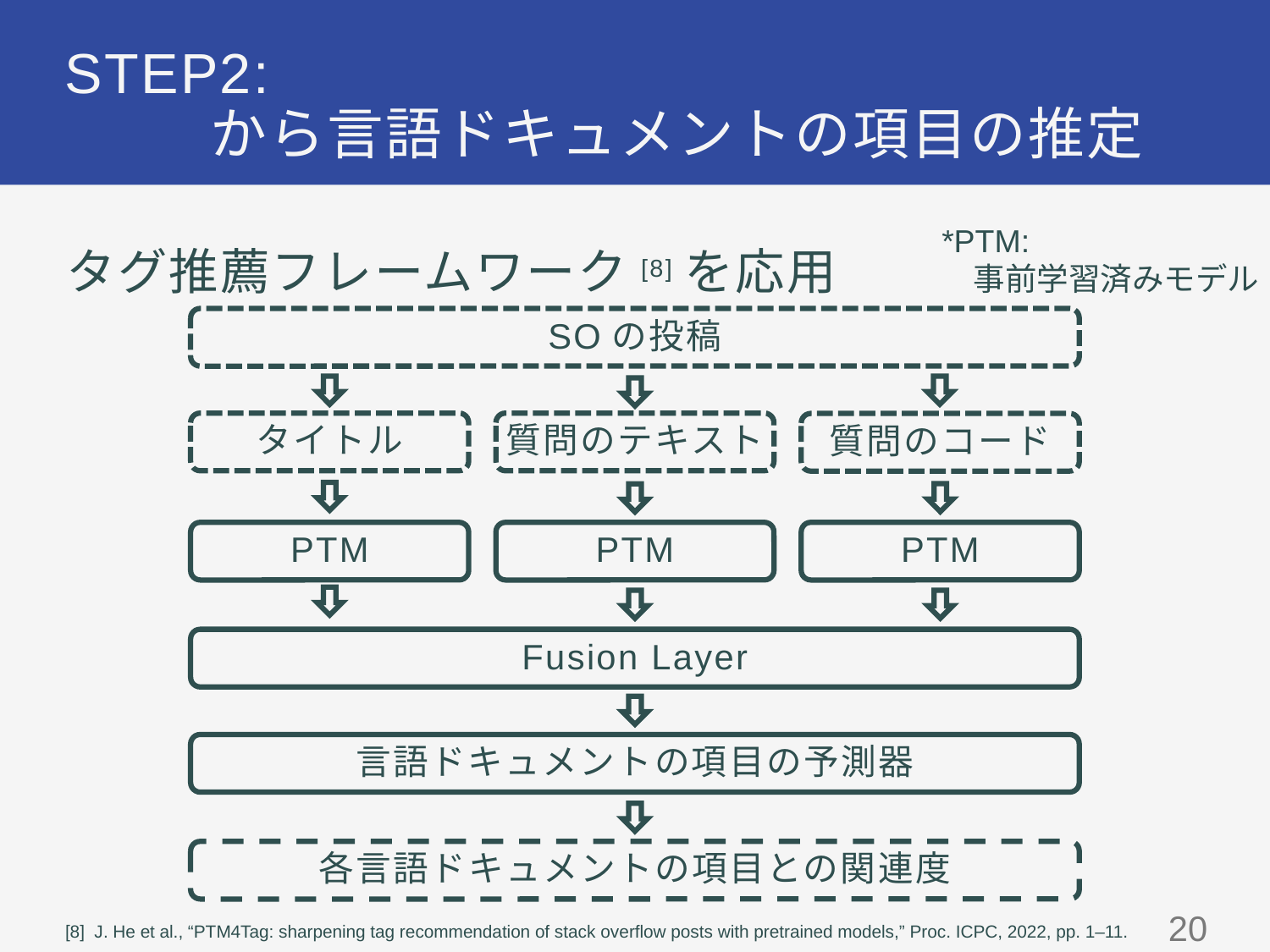

STEP2:事前学習済みモデルを用いたSOの投稿
          から言語ドキュメントの項目の推定
*PTM:
　事前学習済みモデル
タグ推薦フレームワーク[8]を応用
SOの投稿

タイトル
質問のテキスト
質問のコード

PTM
PTM
PTM

Fusion Layer

言語ドキュメントの項目の予測器

各言語ドキュメントの項目との関連度
20
[8]  J. He et al., “PTM4Tag: sharpening tag recommendation of stack overflow posts with pretrained models,” Proc. ICPC, 2022, pp. 1–11.